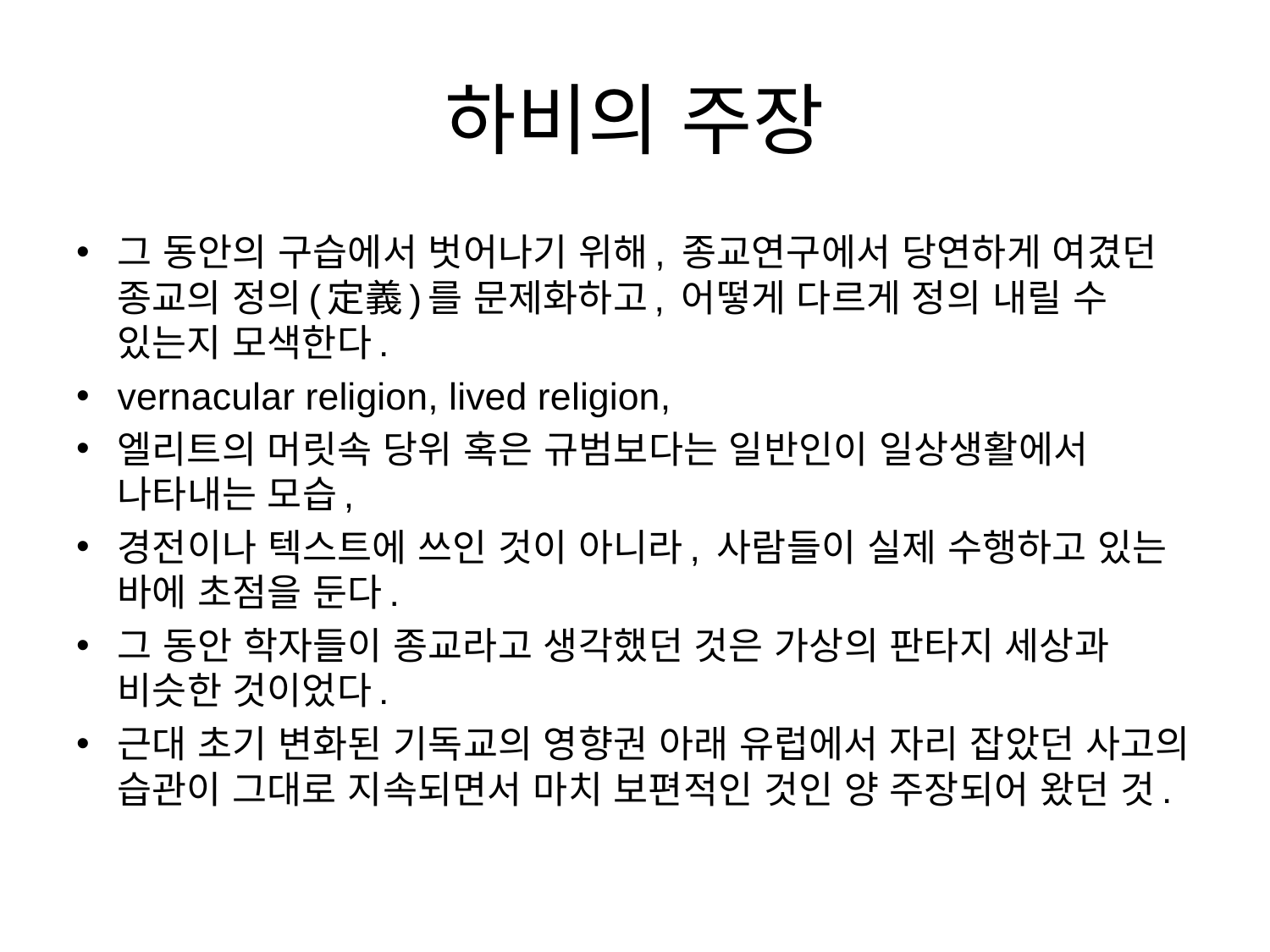

# 하비의 주장
그 동안의 구습에서 벗어나기 위해, 종교연구에서 당연하게 여겼던 종교의 정의(定義)를 문제화하고, 어떻게 다르게 정의 내릴 수 있는지 모색한다.
vernacular religion, lived religion,
엘리트의 머릿속 당위 혹은 규범보다는 일반인이 일상생활에서 나타내는 모습,
경전이나 텍스트에 쓰인 것이 아니라, 사람들이 실제 수행하고 있는 바에 초점을 둔다.
그 동안 학자들이 종교라고 생각했던 것은 가상의 판타지 세상과 비슷한 것이었다.
근대 초기 변화된 기독교의 영향권 아래 유럽에서 자리 잡았던 사고의 습관이 그대로 지속되면서 마치 보편적인 것인 양 주장되어 왔던 것.